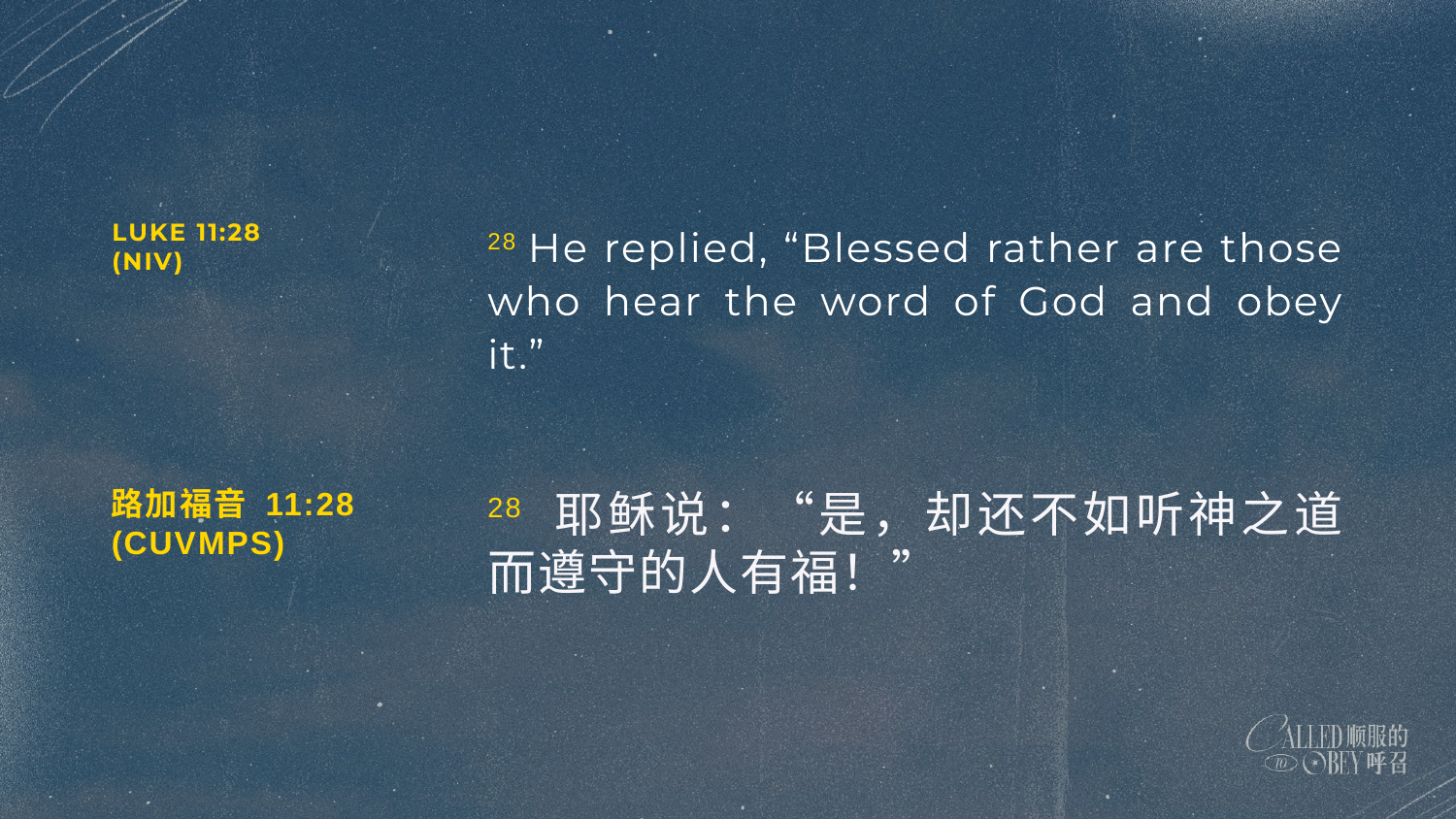

LUKE 11:28
(NIV)
28 He replied, “Blessed rather are those who hear the word of God and obey it.”
路加福音 11:28 (CUVMPS)
28 耶稣说：“是，却还不如听神之道而遵守的人有福！”